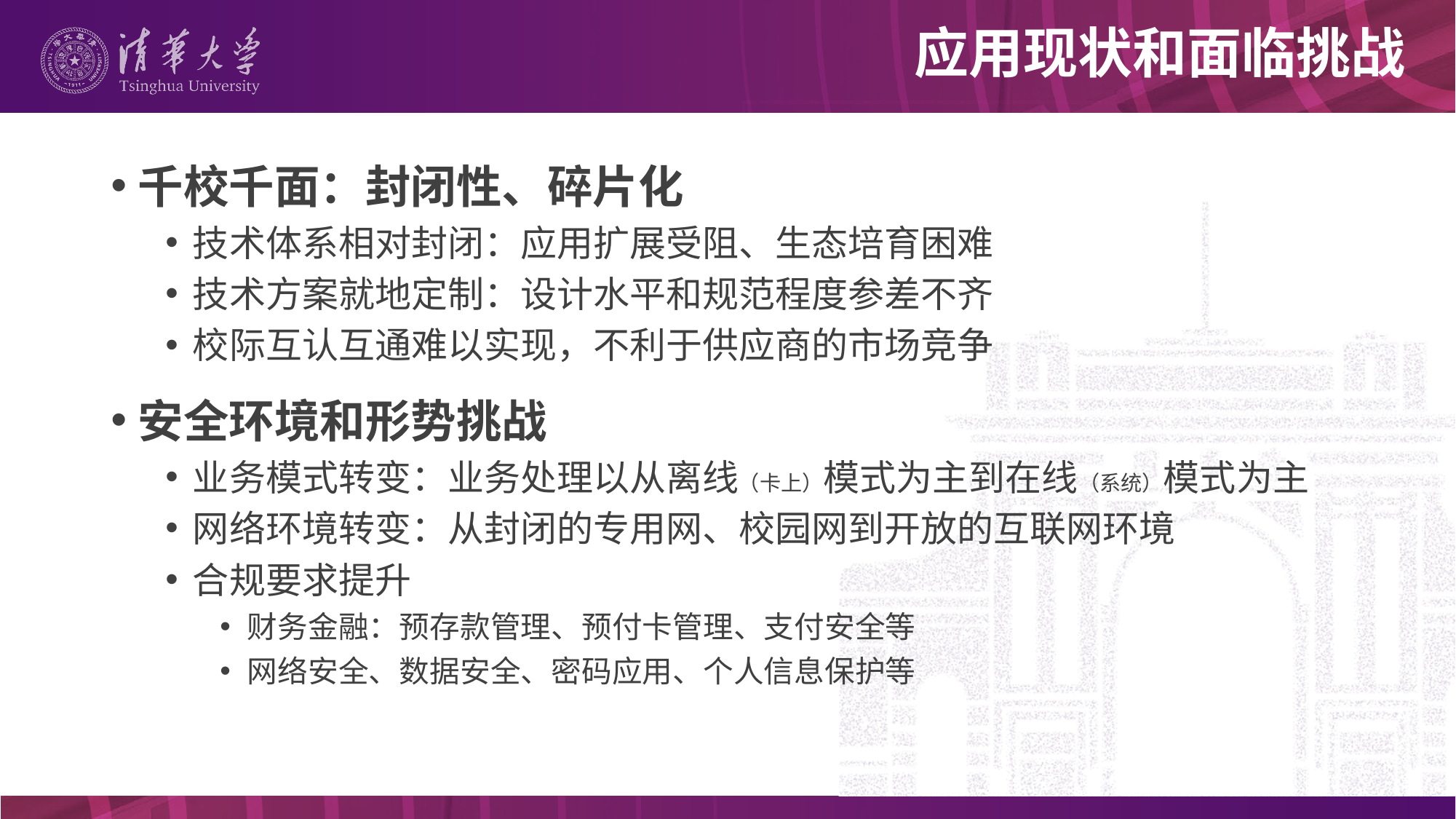

# 应用现状和面临挑战
千校千面：封闭性、碎片化
技术体系相对封闭：应用扩展受阻、生态培育困难
技术方案就地定制：设计水平和规范程度参差不齐
校际互认互通难以实现，不利于供应商的市场竞争
安全环境和形势挑战
业务模式转变：业务处理以从离线（卡上）模式为主到在线（系统）模式为主
网络环境转变：从封闭的专用网、校园网到开放的互联网环境
合规要求提升
财务金融：预存款管理、预付卡管理、支付安全等
网络安全、数据安全、密码应用、个人信息保护等